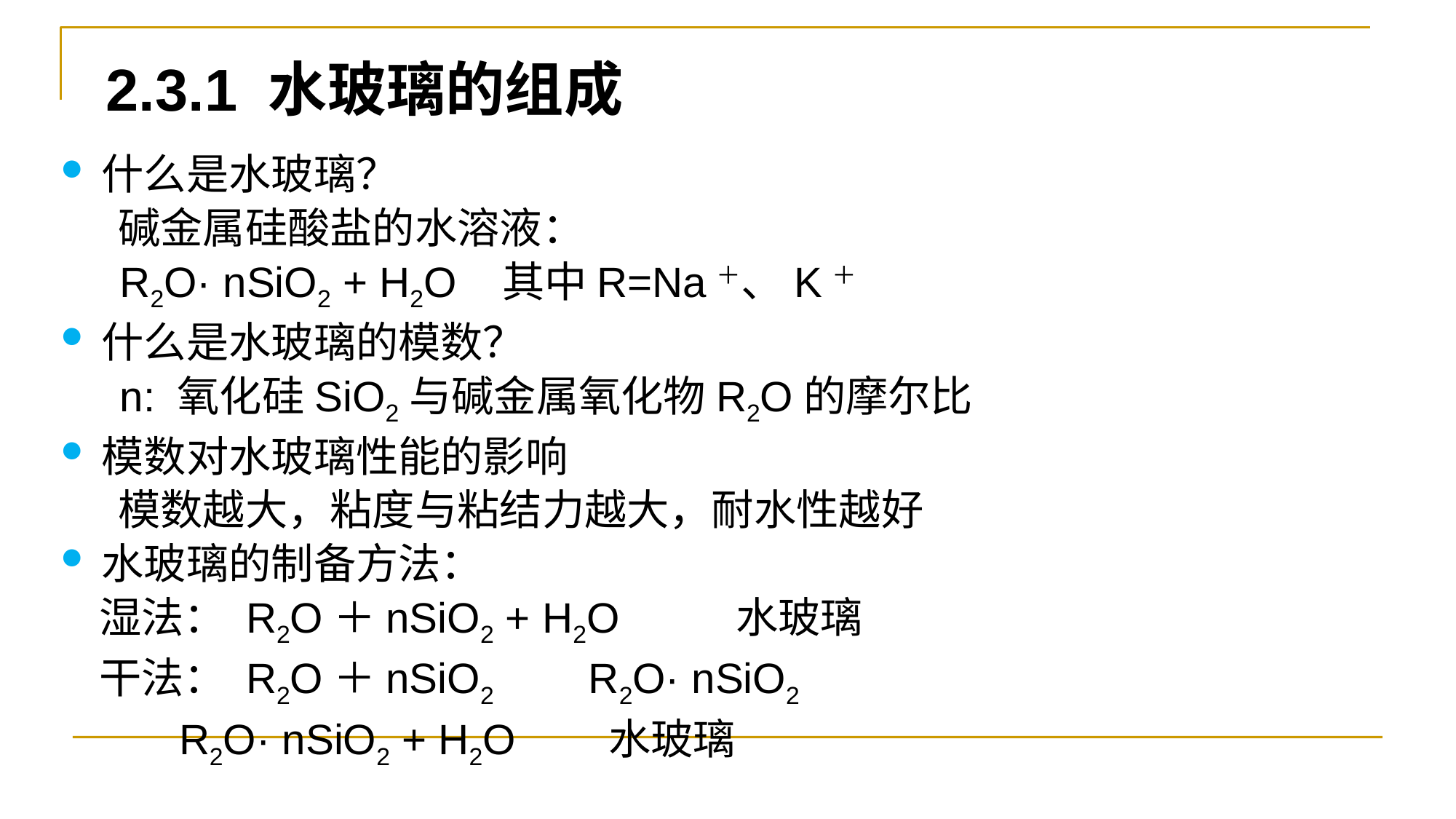

# 2.3.1 水玻璃的组成

什么是水玻璃？
     碱金属硅酸盐的水溶液：
     R2O· nSiO2 + H2O   其中R=Na＋、K＋
什么是水玻璃的模数？
     n: 氧化硅SiO2与碱金属氧化物R2O的摩尔比
模数对水玻璃性能的影响
     模数越大，粘度与粘结力越大，耐水性越好
水玻璃的制备方法：
   湿法： R2O＋nSiO2 + H2O         水玻璃
   干法： R2O＋nSiO2        R2O· nSiO2
          R2O· nSiO2 + H2O       水玻璃